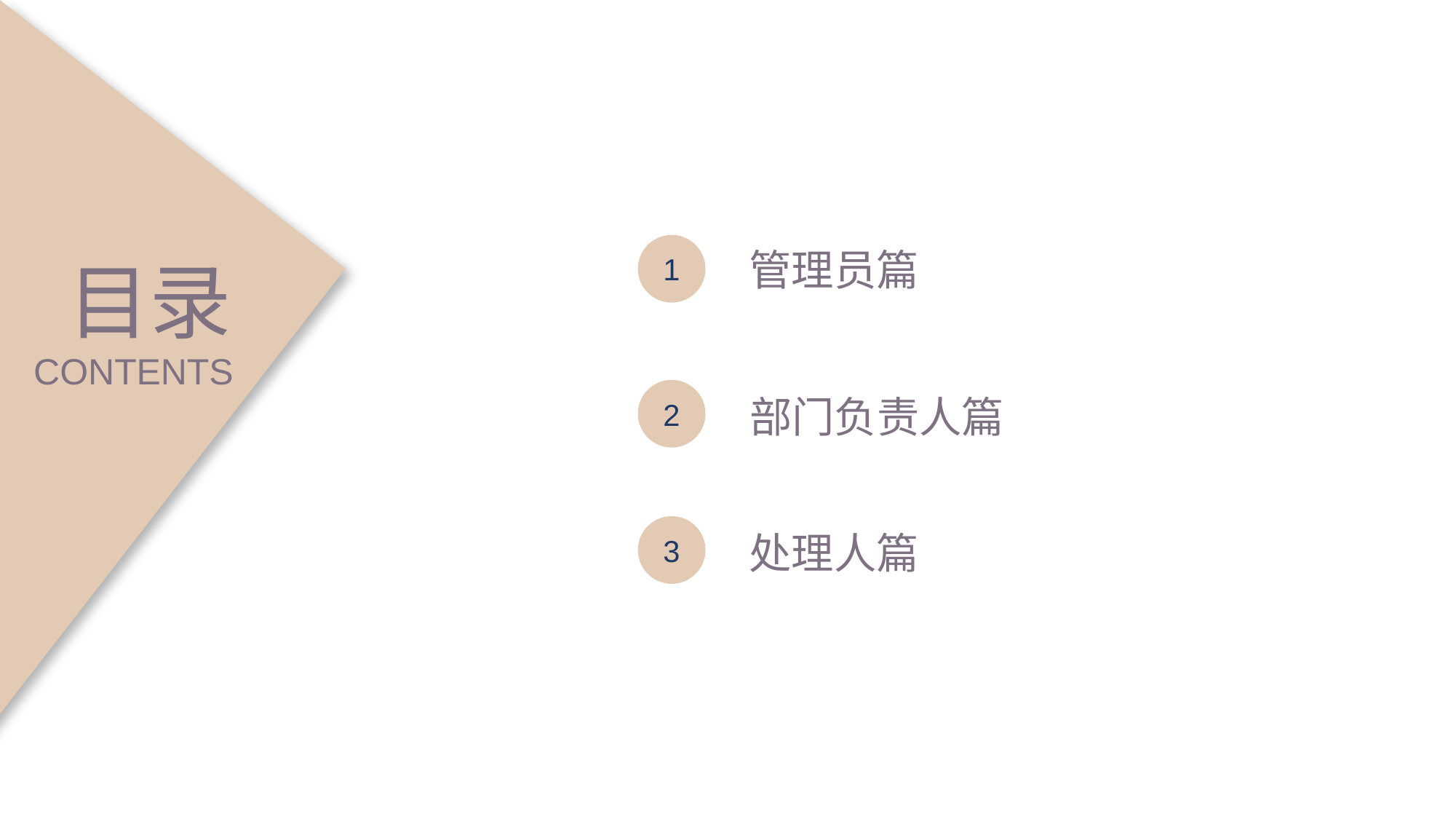

1
管理员篇
目录
CONTENTS
2
部门负责人篇
3
处理人篇